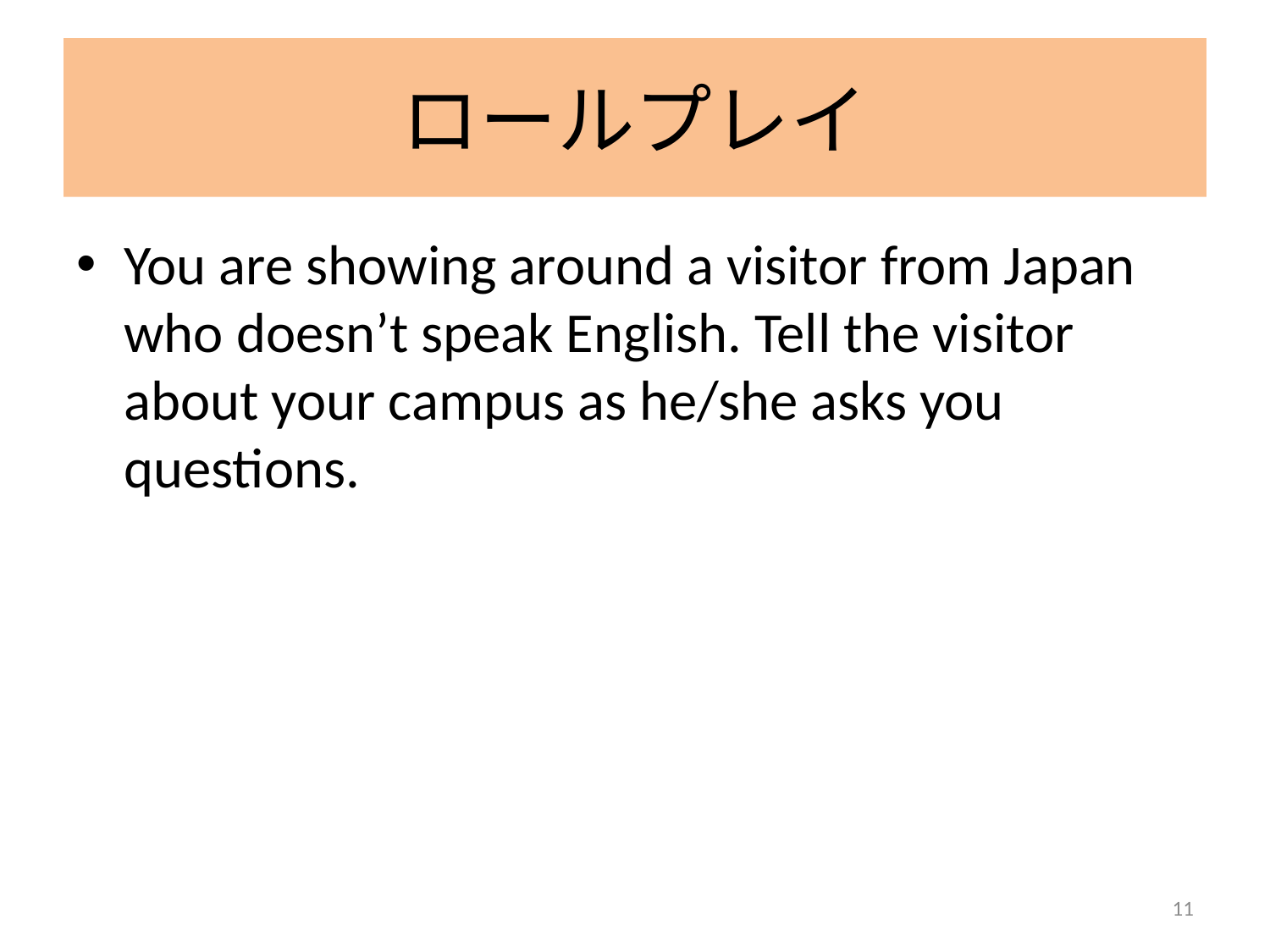

# ロールプレイ
You are showing around a visitor from Japan who doesn’t speak English. Tell the visitor about your campus as he/she asks you questions.
11